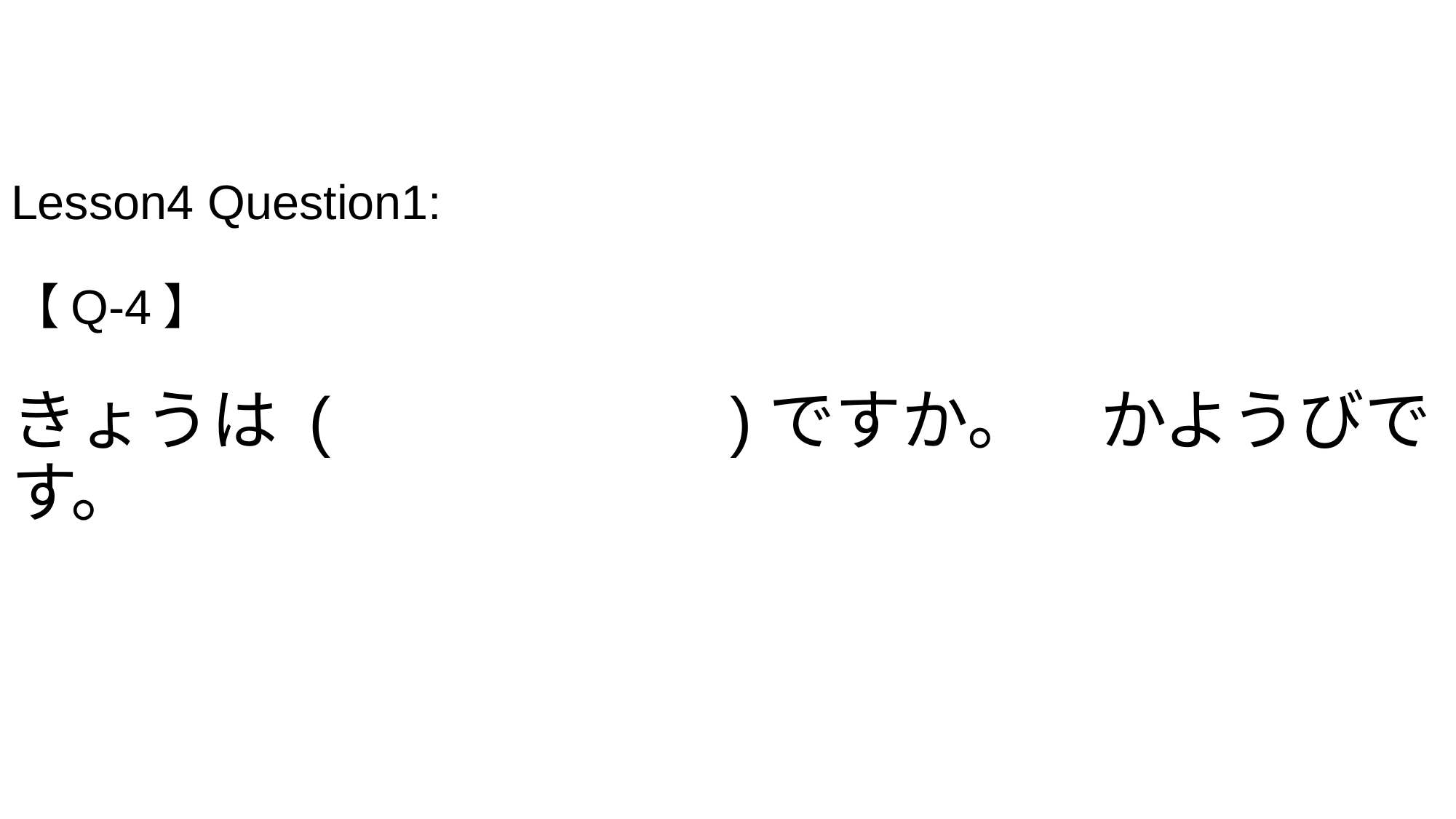

# Lesson4 Question1: 【Q-4】 きょうは ( なんようび )ですか。　かようびです。